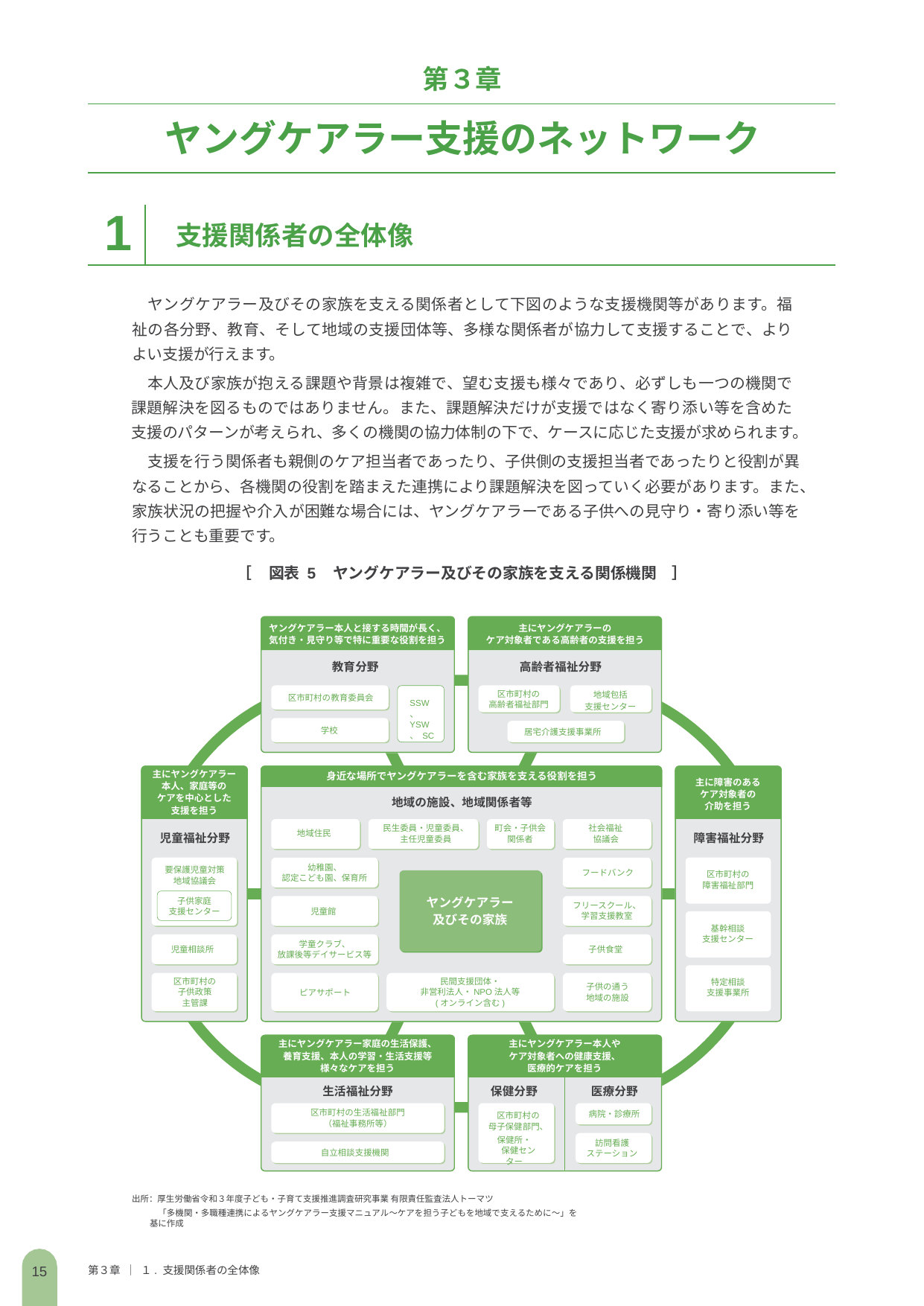

第３章

# ヤングケアラー支援のネットワーク

1

支援関係者の全体像
ヤングケアラー及びその家族を支える関係者として下図のような支援機関等があります。福祉の各分野、教育、そして地域の支援団体等、多様な関係者が協力して支援することで、よりよい支援が行えます。
本人及び家族が抱える課題や背景は複雑で、望む支援も様々であり、必ずしも一つの機関で課題解決を図るものではありません。また、課題解決だけが支援ではなく寄り添い等を含めた支援のパターンが考えられ、多くの機関の協力体制の下で、ケースに応じた支援が求められます。
支援を行う関係者も親側のケア担当者であったり、子供側の支援担当者であったりと役割が異なることから、各機関の役割を踏まえた連携により課題解決を図っていく必要があります。また、家族状況の把握や介入が困難な場合には、ヤングケアラーである子供への見守り・寄り添い等を行うことも重要です。
［	図表 5	ヤングケアラー及びその家族を支える関係機関　］

主にヤングケアラーの
ケア対象者である高齢者の支援を担う
ヤングケアラー本人と接する時間が長く、
気付き・見守り等で特に重要な役割を担う
教育分野
高齢者福祉分野

区市町村の
高齢者福祉部門
地域包括
支援センター
区市町村の教育委員会
SSW、 YSW、 SC

学校
居宅介護支援事業所

主にヤングケアラー
本人、家庭等の
ケアを中心とした
支援を担う
身近な場所でヤングケアラーを含む家族を支える役割を担う
主に障害のある
ケア対象者の
介助を担う
地域の施設、地域関係者等

町会・子供会
関係者
社会福祉協議会
民生委員・児童委員、
主任児童委員
地域住民
児童福祉分野
障害福祉分野

幼稚園、
認定こども園、保育所
要保護児童対策地域協議会
フードバンク
区市町村の
障害福祉部門

子供家庭
支援センター
ヤングケアラー
及びその家族

フリースクール、
学習支援教室
児童館

基幹相談
支援センター

学童クラブ、
放課後等デイサービス等
児童相談所
子供食堂

区市町村の子供政策
主管課
民間支援団体・
非営利法人・NPO法人等
(オンライン含む)
特定相談
支援事業所
子供の通う
地域の施設
ピアサポート

主にヤングケアラー家庭の生活保護、
養育支援、本人の学習・生活支援等
様々なケアを担う
主にヤングケアラー本人や
ケア対象者への健康支援、
医療的ケアを担う
生活福祉分野
区市町村の生活福祉部門
（福祉事務所等）
保健分野
医療分野
病院・診療所

区市町村の
母子保健部門、
保健所・
　保健センター

訪問看護
ステーション

自立相談支援機関
出所：厚生労働省令和３年度子ども・子育て支援推進調査研究事業 有限責任監査法人トーマツ
　「多機関・多職種連携によるヤングケアラー支援マニュアル～ケアを担う子どもを地域で支えるために～」を基に作成

15
第３章  ｜  １. 支援関係者の全体像